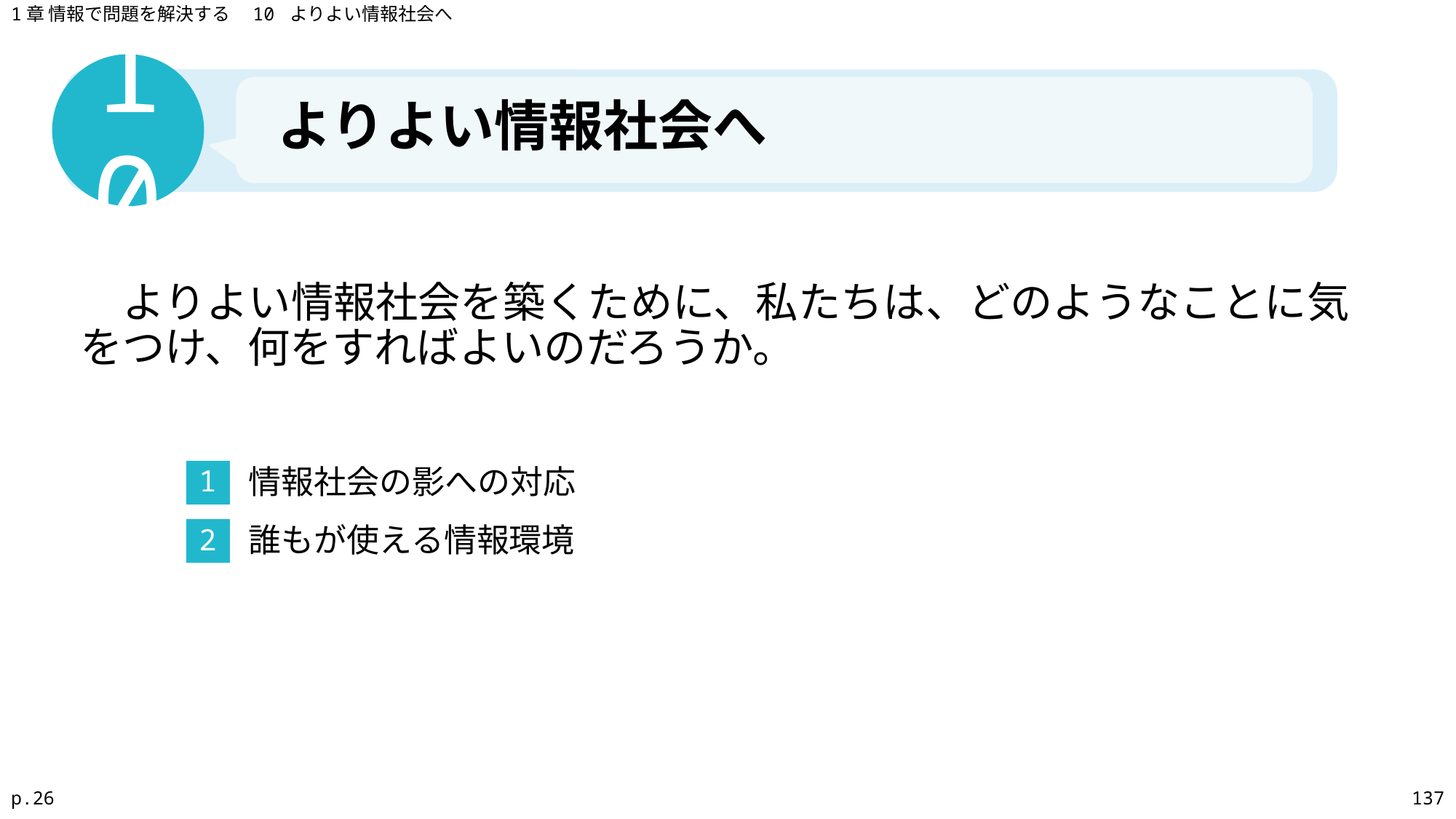

1章 情報で問題を解決する　10 よりよい情報社会へ
10
よりよい情報社会へ
　よりよい情報社会を築くために、私たちは、どのようなことに気をつけ、何をすればよいのだろうか。
情報社会の影への対応
1
誰もが使える情報環境
2
p.26
137